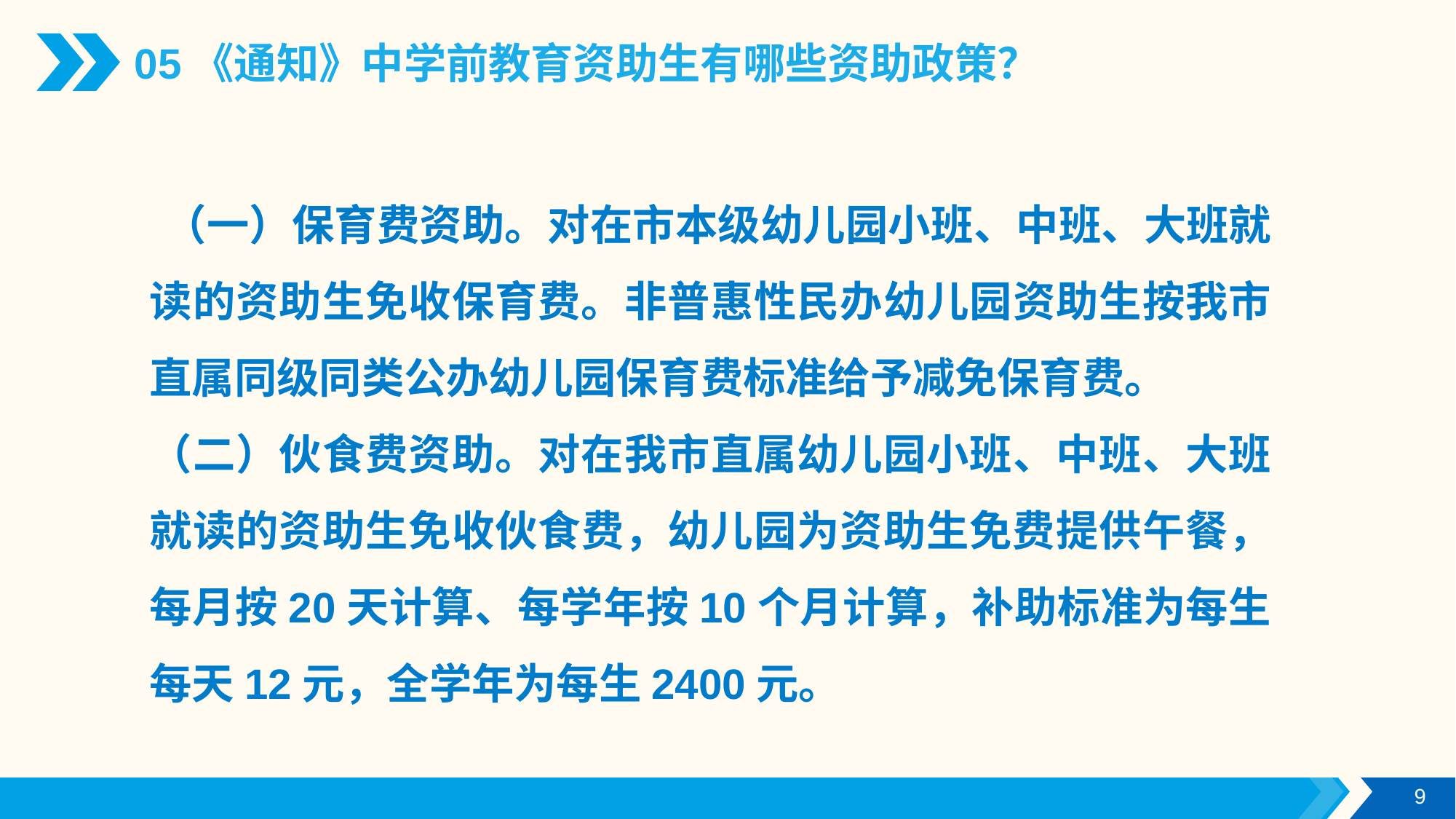

05《通知》中学前教育资助生有哪些资助政策？
 （一）保育费资助。对在市本级幼儿园小班、中班、大班就读的资助生免收保育费。非普惠性民办幼儿园资助生按我市直属同级同类公办幼儿园保育费标准给予减免保育费。
（二）伙食费资助。对在我市直属幼儿园小班、中班、大班就读的资助生免收伙食费，幼儿园为资助生免费提供午餐，每月按20天计算、每学年按10个月计算，补助标准为每生每天12元，全学年为每生2400元。